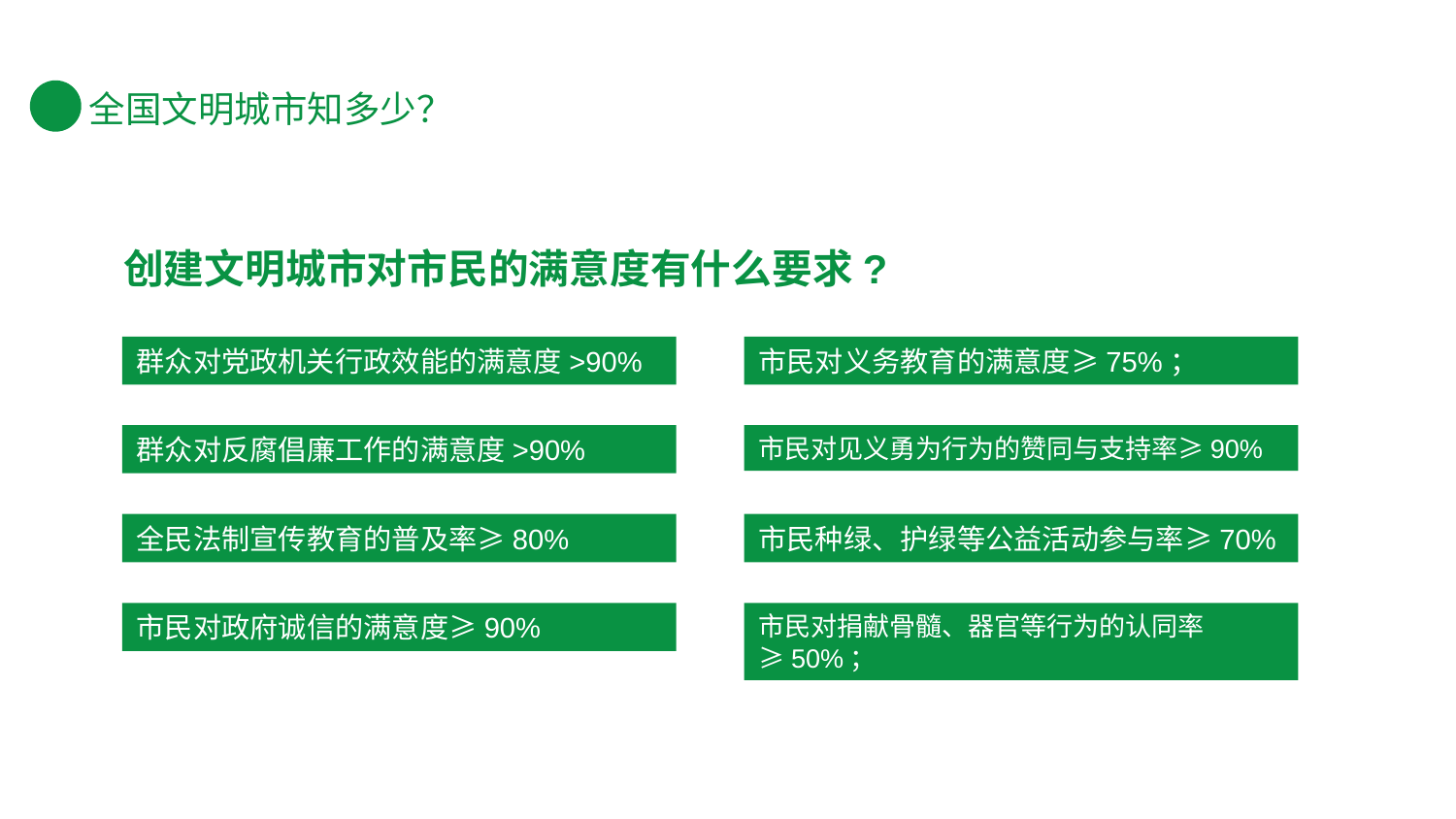

创建文明城市对市民的满意度有什么要求?
群众对党政机关行政效能的满意度>90%
市民对义务教育的满意度≥75%；
群众对反腐倡廉工作的满意度>90%
市民对见义勇为行为的赞同与支持率≥90%
全民法制宣传教育的普及率≥80%
市民种绿、护绿等公益活动参与率≥70%
市民对政府诚信的满意度≥90%
市民对捐献骨髓、器官等行为的认同率≥50%；